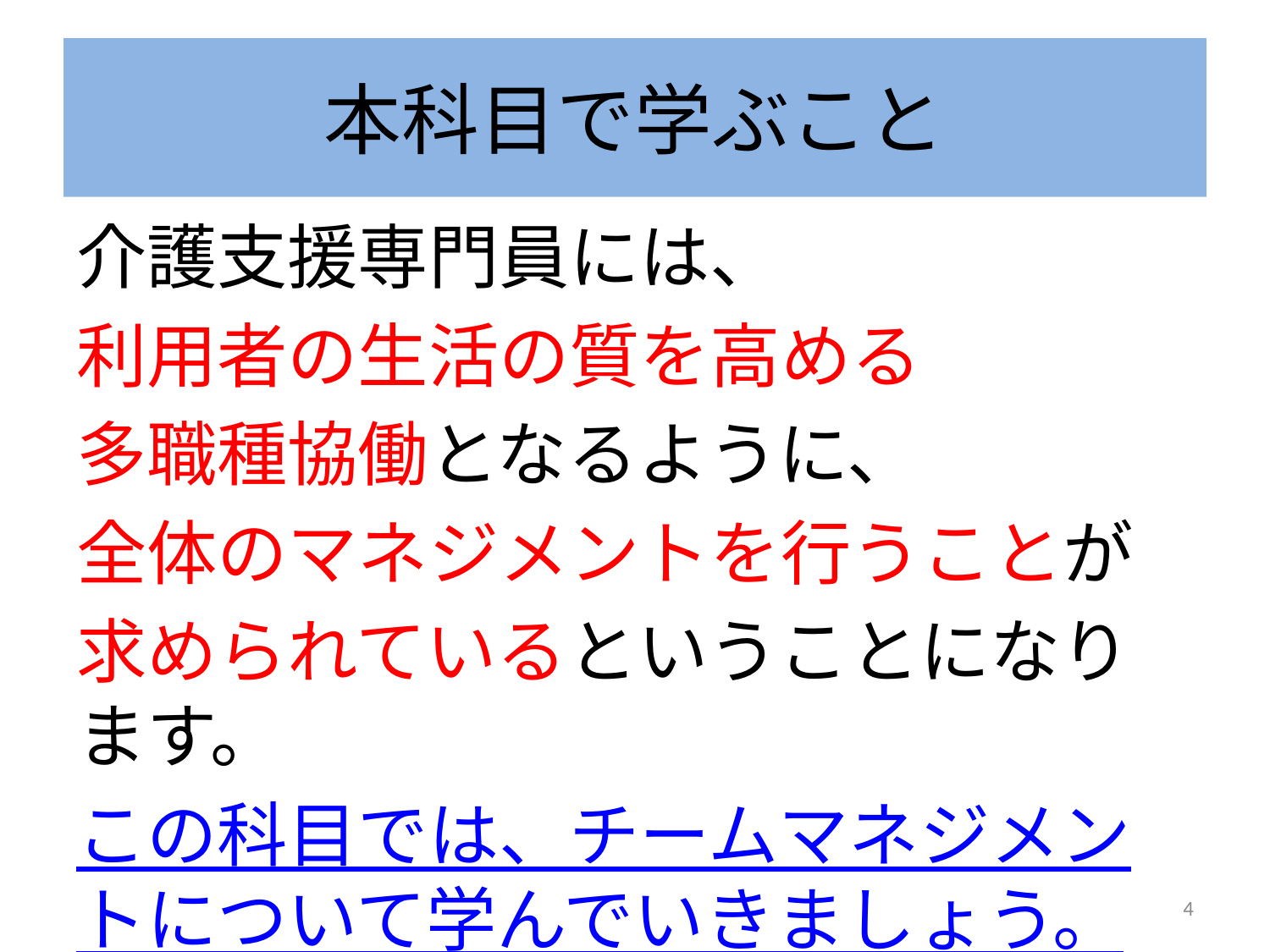

# 本科目で学ぶこと
介護支援専門員には、
利用者の生活の質を高める
多職種協働となるように、
全体のマネジメントを行うことが
求められているということになります。
この科目では、チームマネジメントについて学んでいきましょう。
4